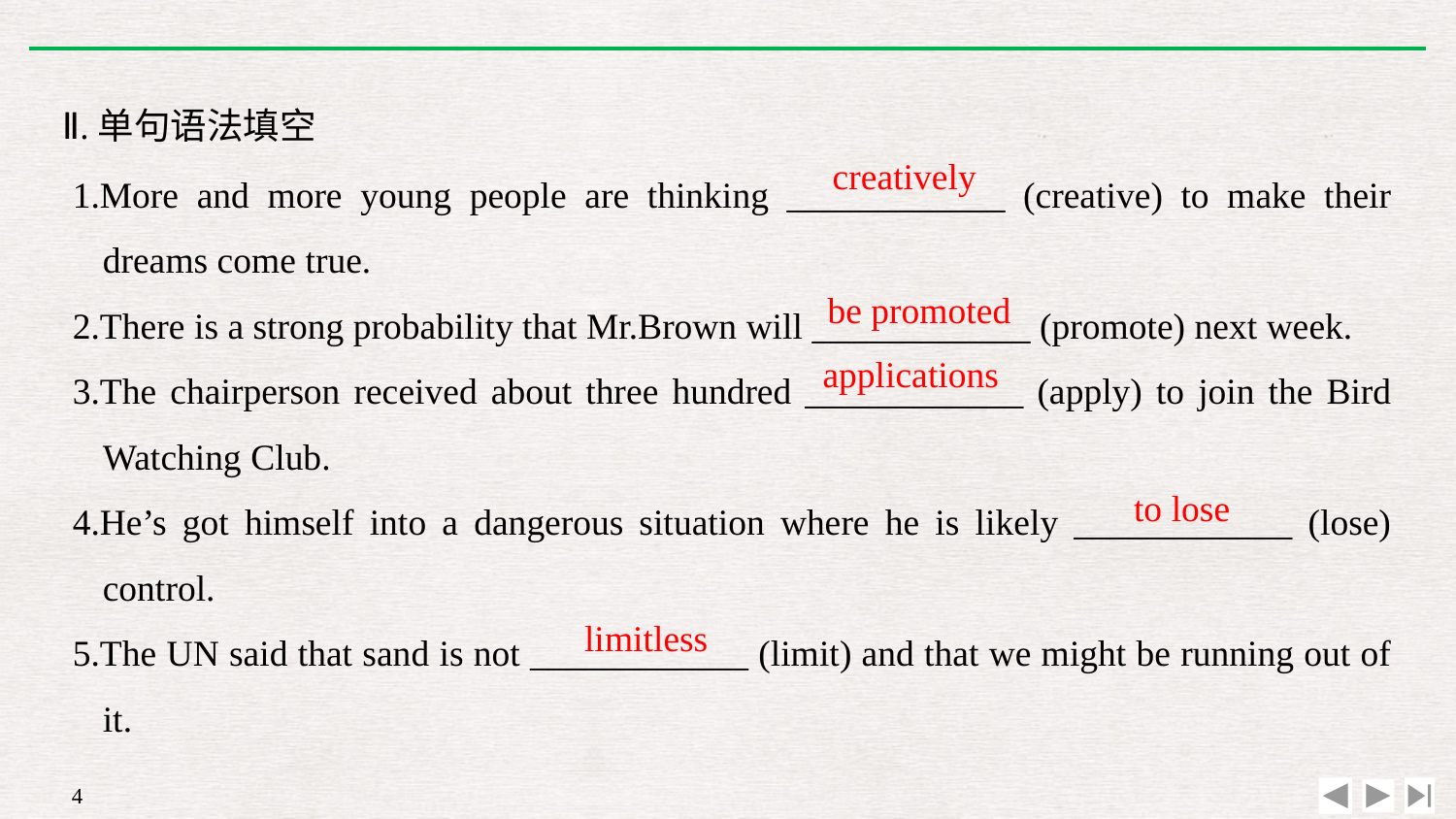

Ⅱ.单句语法填空
1.More and more young people are thinking ____________ (creative) to make their dreams come true.
2.There is a strong probability that Mr.Brown will ____________ (promote) next week.
3.The chairperson received about three hundred ____________ (apply) to join the Bird Watching Club.
4.He’s got himself into a dangerous situation where he is likely ____________ (lose) control.
5.The UN said that sand is not ____________ (limit) and that we might be running out of it.
creatively
be promoted
applications
to lose
limitless